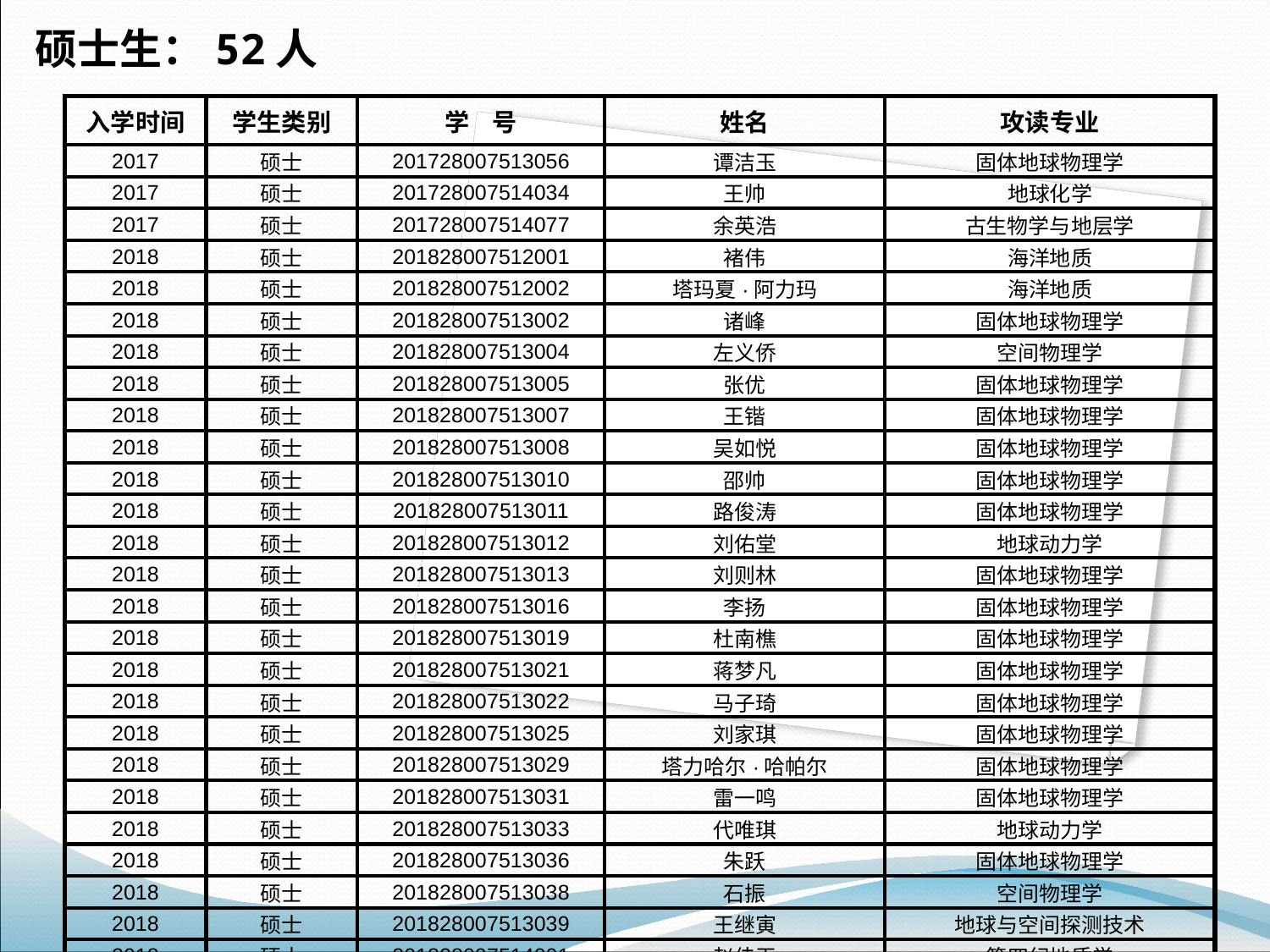

硕士生：52人
| 入学时间 | 学生类别 | 学 号 | 姓名 | 攻读专业 |
| --- | --- | --- | --- | --- |
| 2017 | 硕士 | 201728007513056 | 谭洁玉 | 固体地球物理学 |
| 2017 | 硕士 | 201728007514034 | 王帅 | 地球化学 |
| 2017 | 硕士 | 201728007514077 | 余英浩 | 古生物学与地层学 |
| 2018 | 硕士 | 201828007512001 | 褚伟 | 海洋地质 |
| 2018 | 硕士 | 201828007512002 | 塔玛夏·阿力玛 | 海洋地质 |
| 2018 | 硕士 | 201828007513002 | 诸峰 | 固体地球物理学 |
| 2018 | 硕士 | 201828007513004 | 左义侨 | 空间物理学 |
| 2018 | 硕士 | 201828007513005 | 张优 | 固体地球物理学 |
| 2018 | 硕士 | 201828007513007 | 王锴 | 固体地球物理学 |
| 2018 | 硕士 | 201828007513008 | 吴如悦 | 固体地球物理学 |
| 2018 | 硕士 | 201828007513010 | 邵帅 | 固体地球物理学 |
| 2018 | 硕士 | 201828007513011 | 路俊涛 | 固体地球物理学 |
| 2018 | 硕士 | 201828007513012 | 刘佑堂 | 地球动力学 |
| 2018 | 硕士 | 201828007513013 | 刘则林 | 固体地球物理学 |
| 2018 | 硕士 | 201828007513016 | 李扬 | 固体地球物理学 |
| 2018 | 硕士 | 201828007513019 | 杜南樵 | 固体地球物理学 |
| 2018 | 硕士 | 201828007513021 | 蒋梦凡 | 固体地球物理学 |
| 2018 | 硕士 | 201828007513022 | 马子琦 | 固体地球物理学 |
| 2018 | 硕士 | 201828007513025 | 刘家琪 | 固体地球物理学 |
| 2018 | 硕士 | 201828007513029 | 塔力哈尔·哈帕尔 | 固体地球物理学 |
| 2018 | 硕士 | 201828007513031 | 雷一鸣 | 固体地球物理学 |
| 2018 | 硕士 | 201828007513033 | 代唯琪 | 地球动力学 |
| 2018 | 硕士 | 201828007513036 | 朱跃 | 固体地球物理学 |
| 2018 | 硕士 | 201828007513038 | 石振 | 空间物理学 |
| 2018 | 硕士 | 201828007513039 | 王继寅 | 地球与空间探测技术 |
| 2018 | 硕士 | 201828007514001 | 赵佳玉 | 第四纪地质学 |